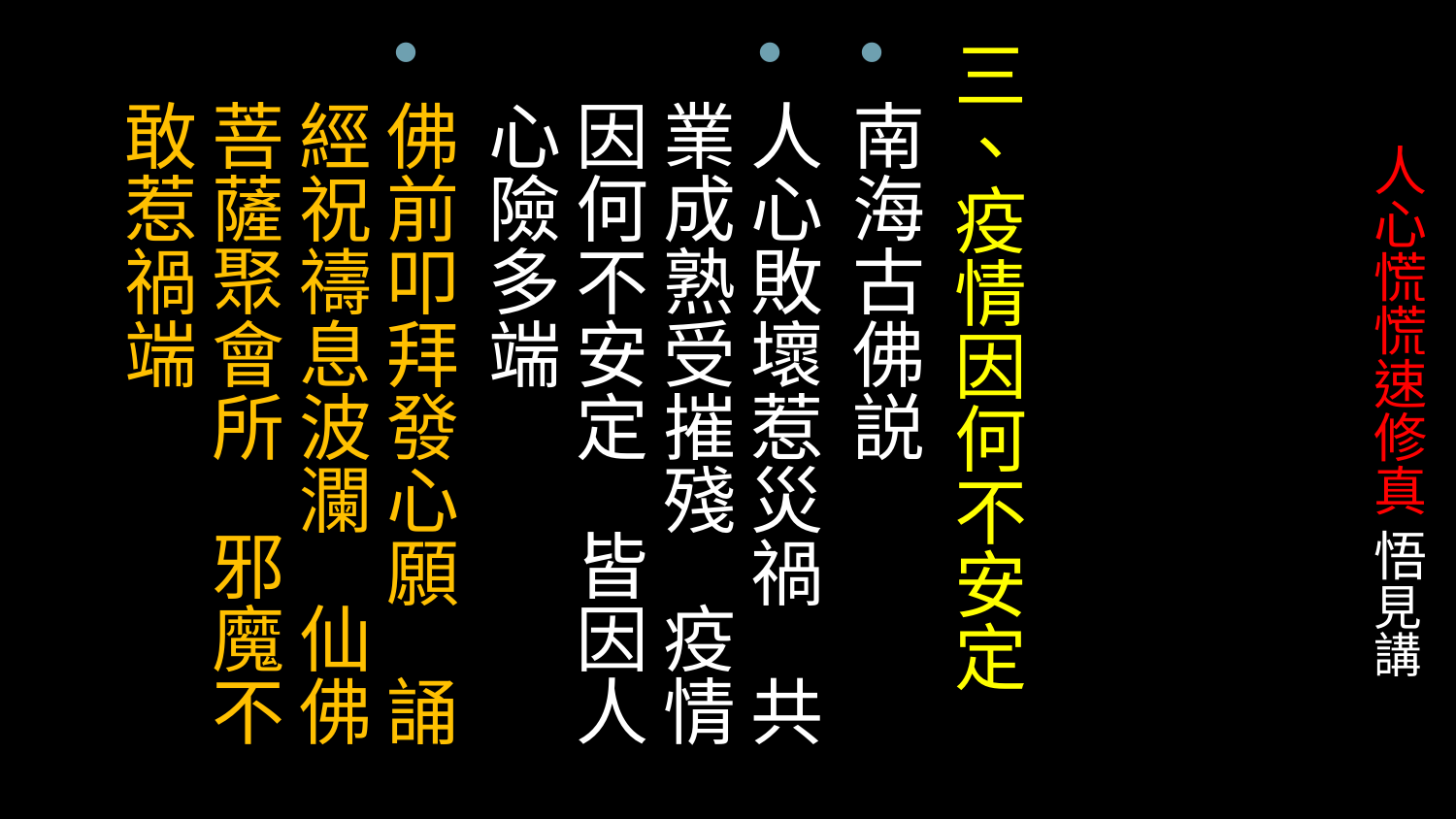

三、疫情因何不安定
南海古佛説
人心敗壞惹災禍    共業成熟受摧殘    疫情因何不安定    皆因人心險多端
佛前叩拜發心願    誦經祝禱息波瀾    仙佛菩薩聚會所    邪魔不敢惹禍端

# 人心慌慌速修真 悟見講